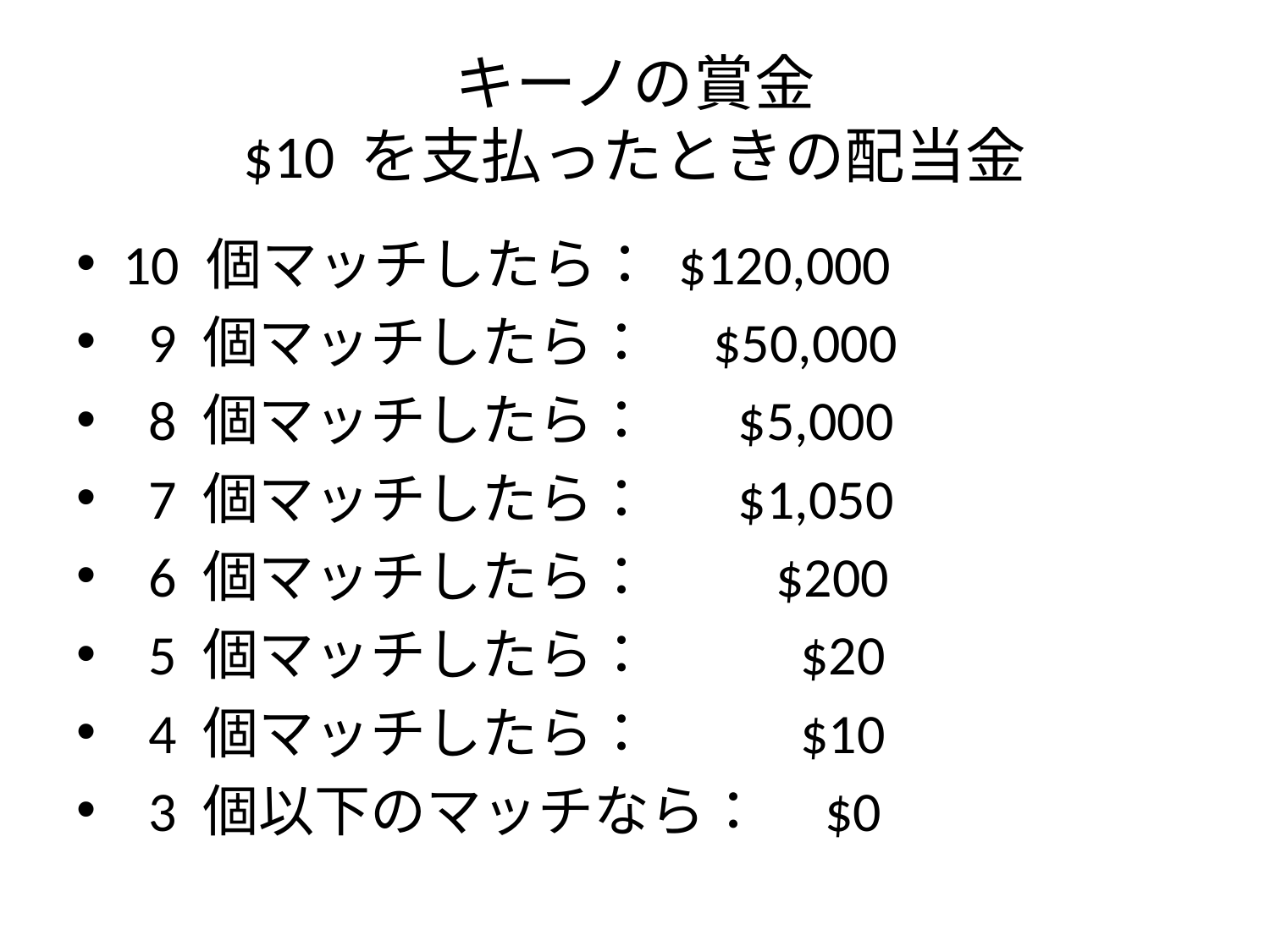

# キーノの賞金 $10 を支払ったときの配当金
10 個マッチしたら： $120,000
  9 個マッチしたら：    $50,000
  8 個マッチしたら：      $5,000
  7 個マッチしたら：      $1,050
  6 個マッチしたら：         $200
  5 個マッチしたら：           $20
  4 個マッチしたら：           $10
  3 個以下のマッチなら：    $0